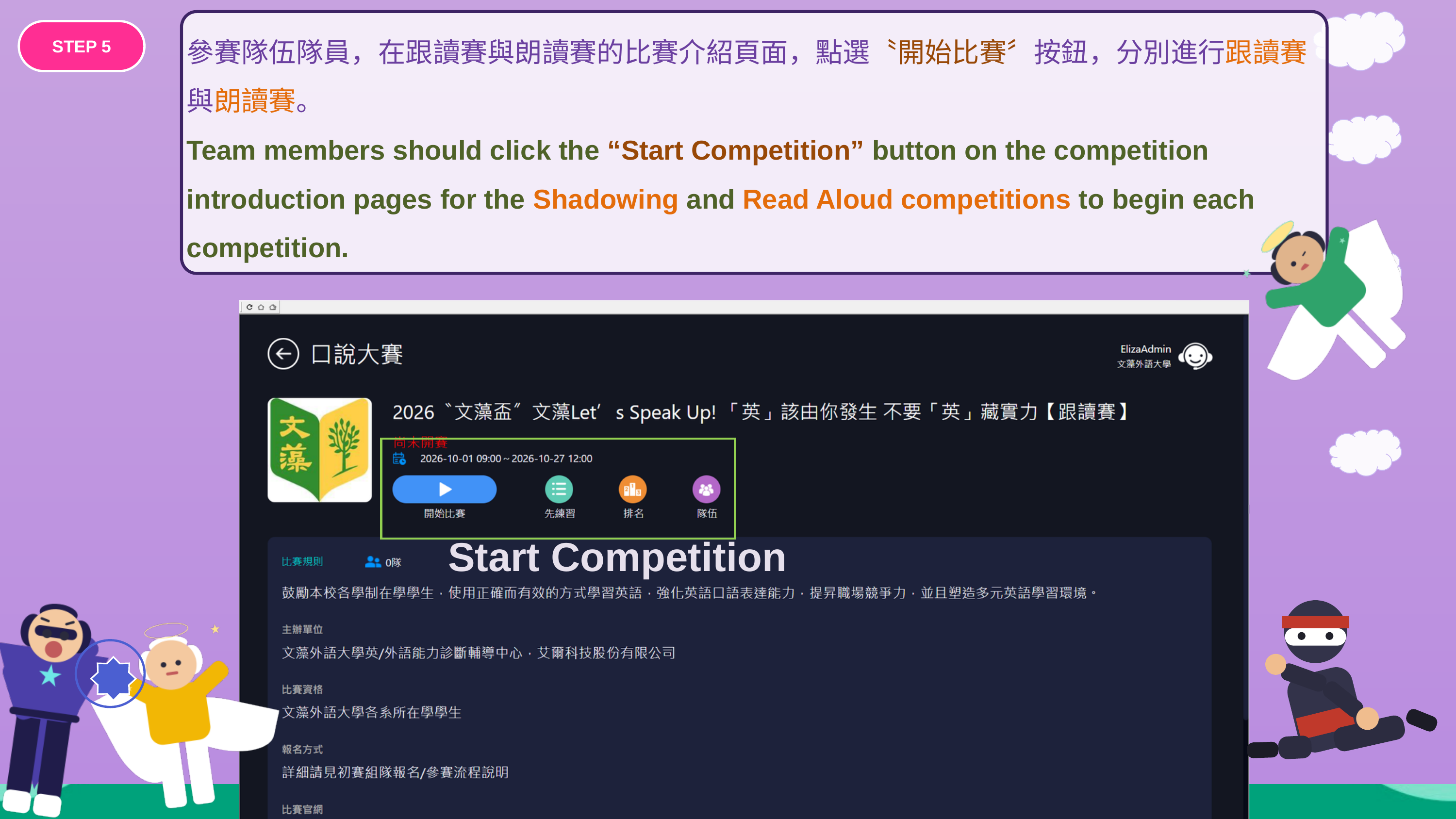

參賽隊伍隊員，在跟讀賽與朗讀賽的比賽介紹頁面，點選〝開始比賽〞按鈕，分別進行跟讀賽與朗讀賽。
Team members should click the “Start Competition” button on the competition introduction pages for the Shadowing and Read Aloud competitions to begin each competition.

STEP 5

Start Competition